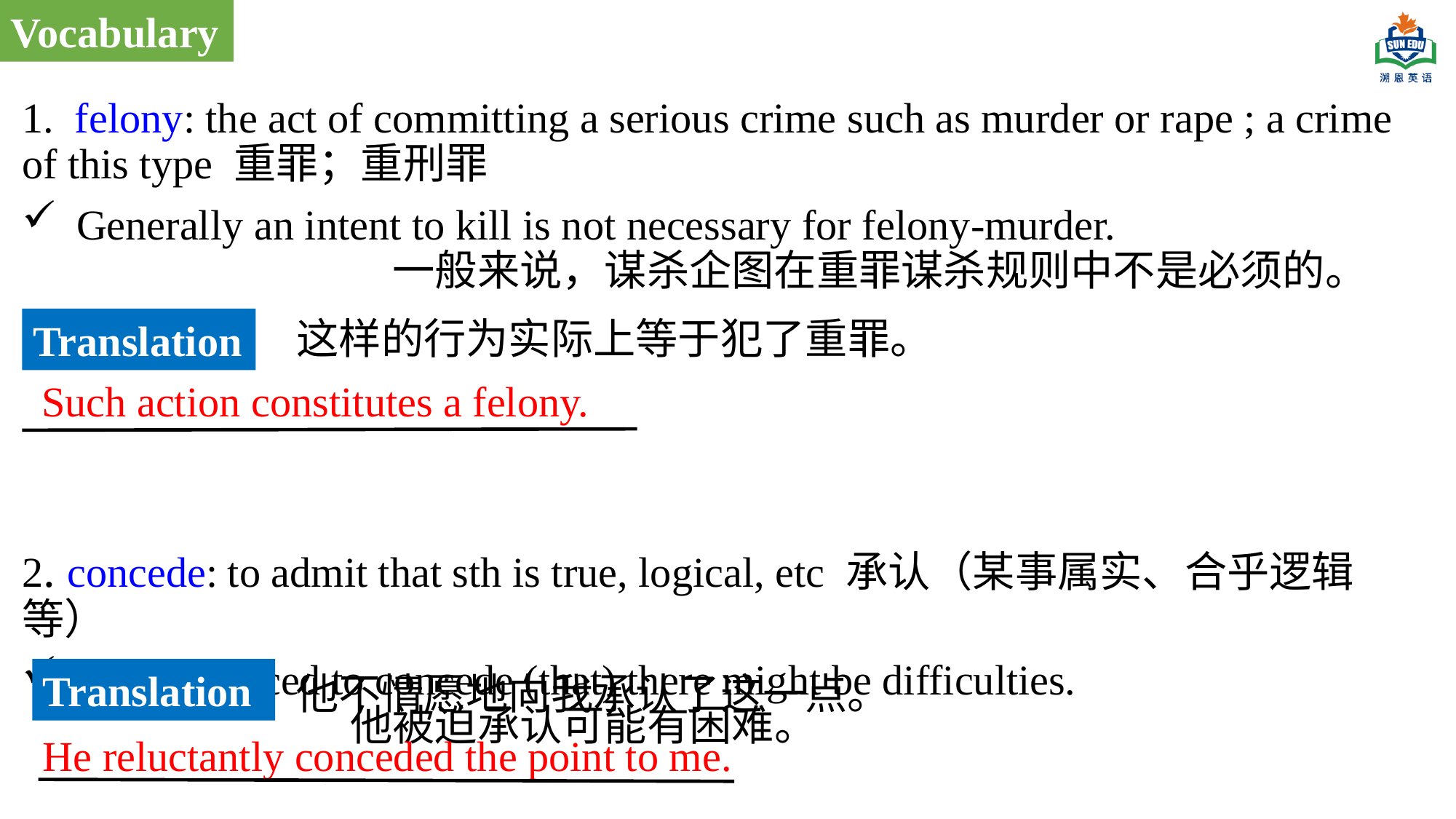

Vocabulary
1.  felony: the act of committing a serious crime such as murder or rape ; a crime of this type 重罪；重刑罪
Generally an intent to kill is not necessary for felony-murder.                                                          一般来说，谋杀企图在重罪谋杀规则中不是必须的。

2. concede: to admit that sth is true, logical, etc 承认（某事属实、合乎逻辑等）
He was forced to concede (that) there might be difficulties.                                                          他被迫承认可能有困难。
这样的行为实际上等于犯了重罪。
Translation
Such action constitutes a felony.
Translation
他不情愿地向我承认了这一点。
He reluctantly conceded the point to me.